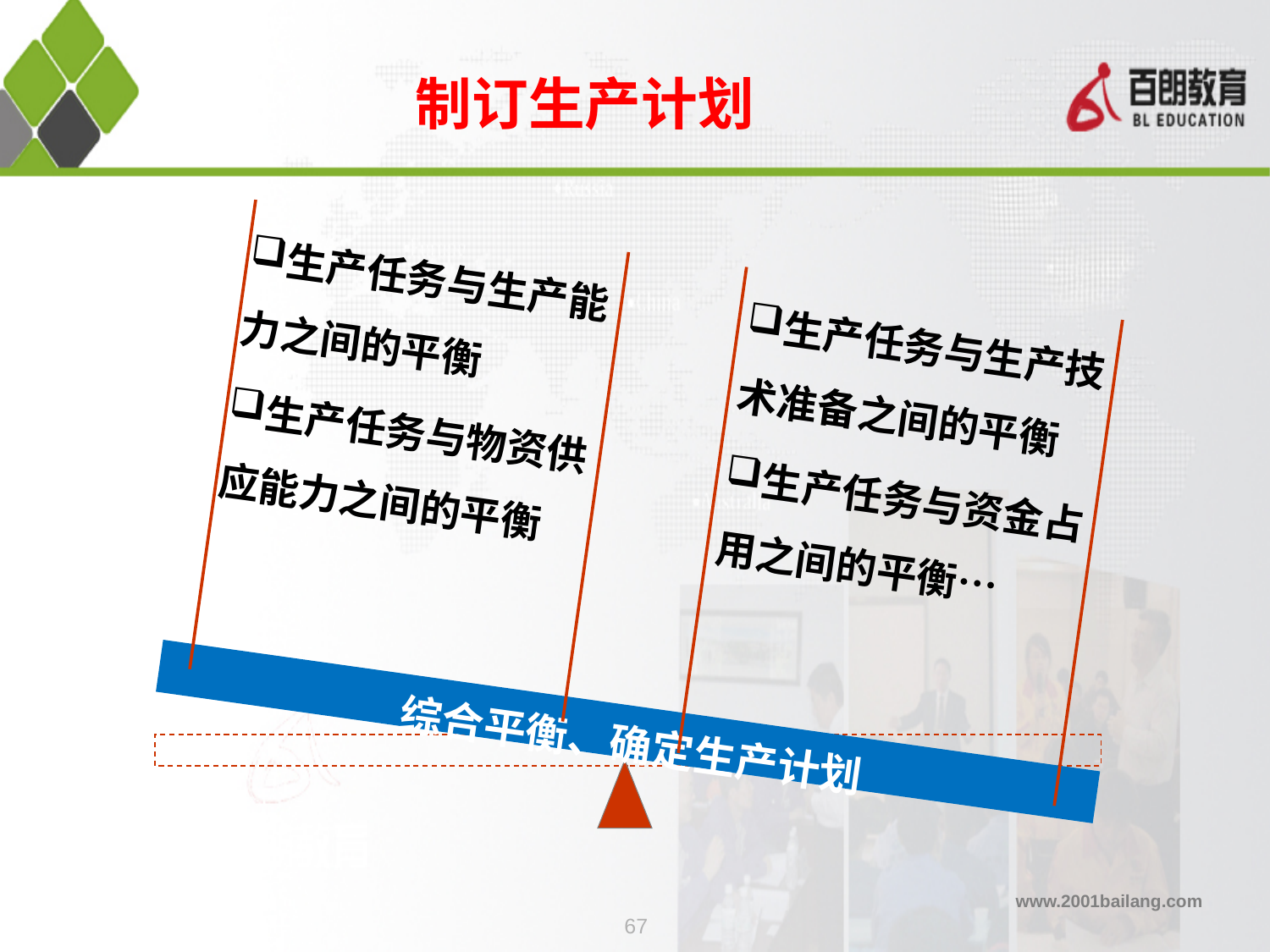

# 制订生产计划

生产任务与生产能力之间的平衡
生产任务与物资供应能力之间的平衡

生产任务与生产技术准备之间的平衡
生产任务与资金占用之间的平衡…
综合平衡、确定生产计划

67